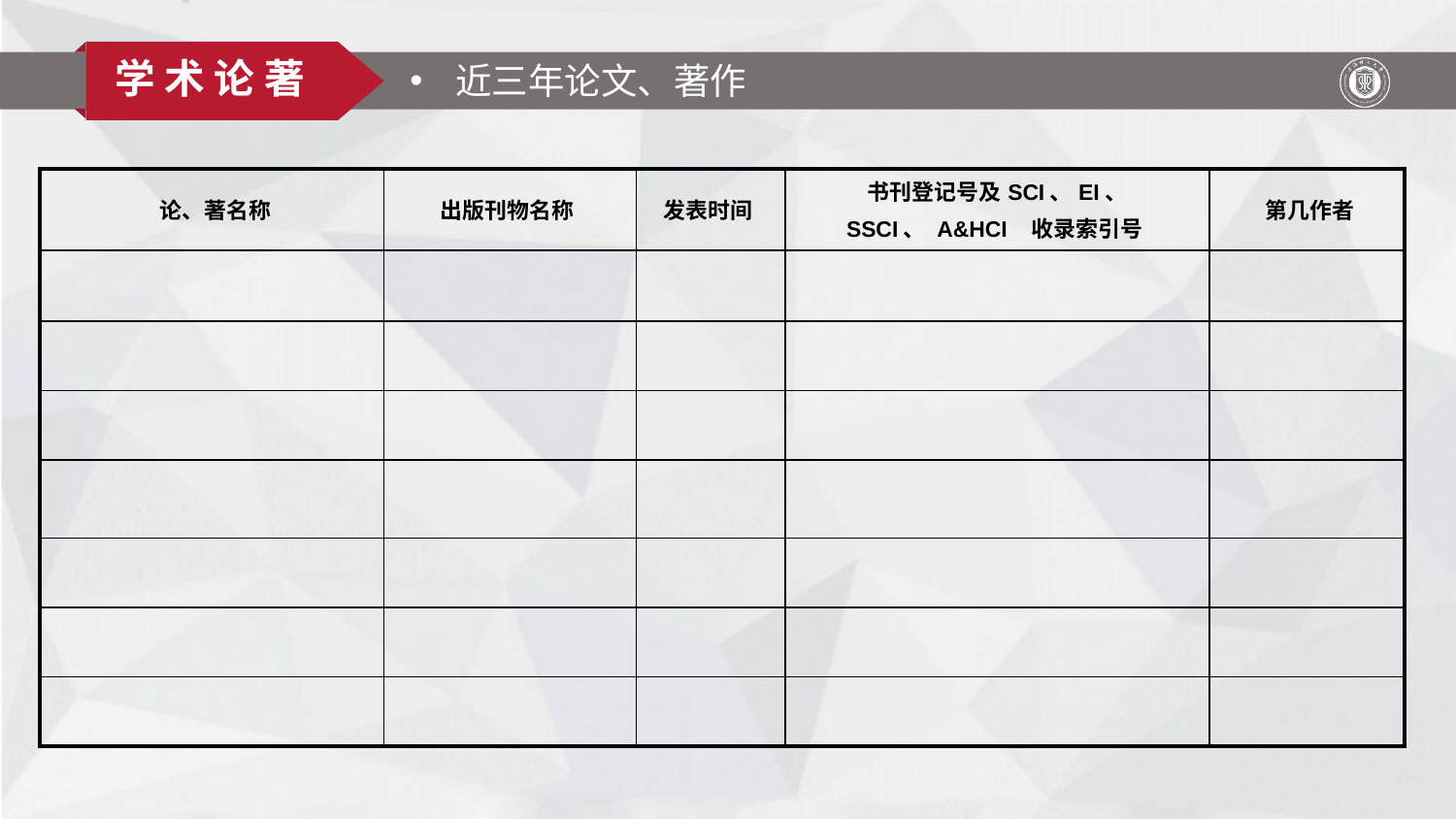

学 术 论 著
近三年论文、著作
| 论、著名称 | 出版刊物名称 | 发表时间 | 书刊登记号及SCI、EI、 SSCI、 A&HCI 收录索引号 | 第几作者 |
| --- | --- | --- | --- | --- |
|  |  |  |  |  |
|  |  |  |  |  |
|  |  |  |  |  |
|  |  |  |  |  |
|  |  |  |  |  |
|  |  |  |  |  |
|  |  |  |  |  |